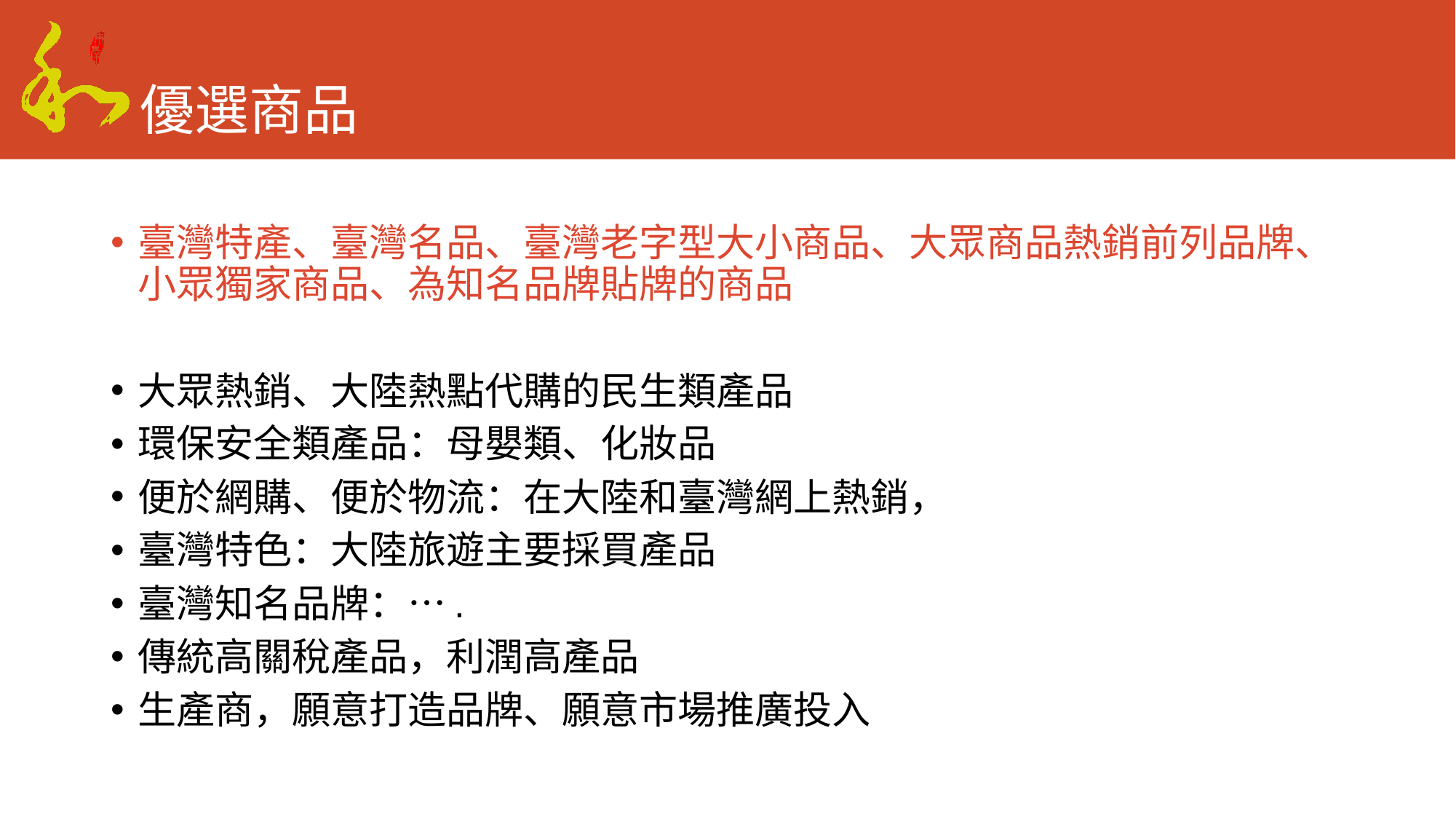

# 優選商品
臺灣特產、臺灣名品、臺灣老字型大小商品、大眾商品熱銷前列品牌、小眾獨家商品、為知名品牌貼牌的商品

大眾熱銷、大陸熱點代購的民生類產品
環保安全類產品：母嬰類、化妝品
便於網購、便於物流：在大陸和臺灣網上熱銷，
臺灣特色：大陸旅遊主要採買產品
臺灣知名品牌：….
傳統高關稅產品，利潤高產品
生產商，願意打造品牌、願意市場推廣投入